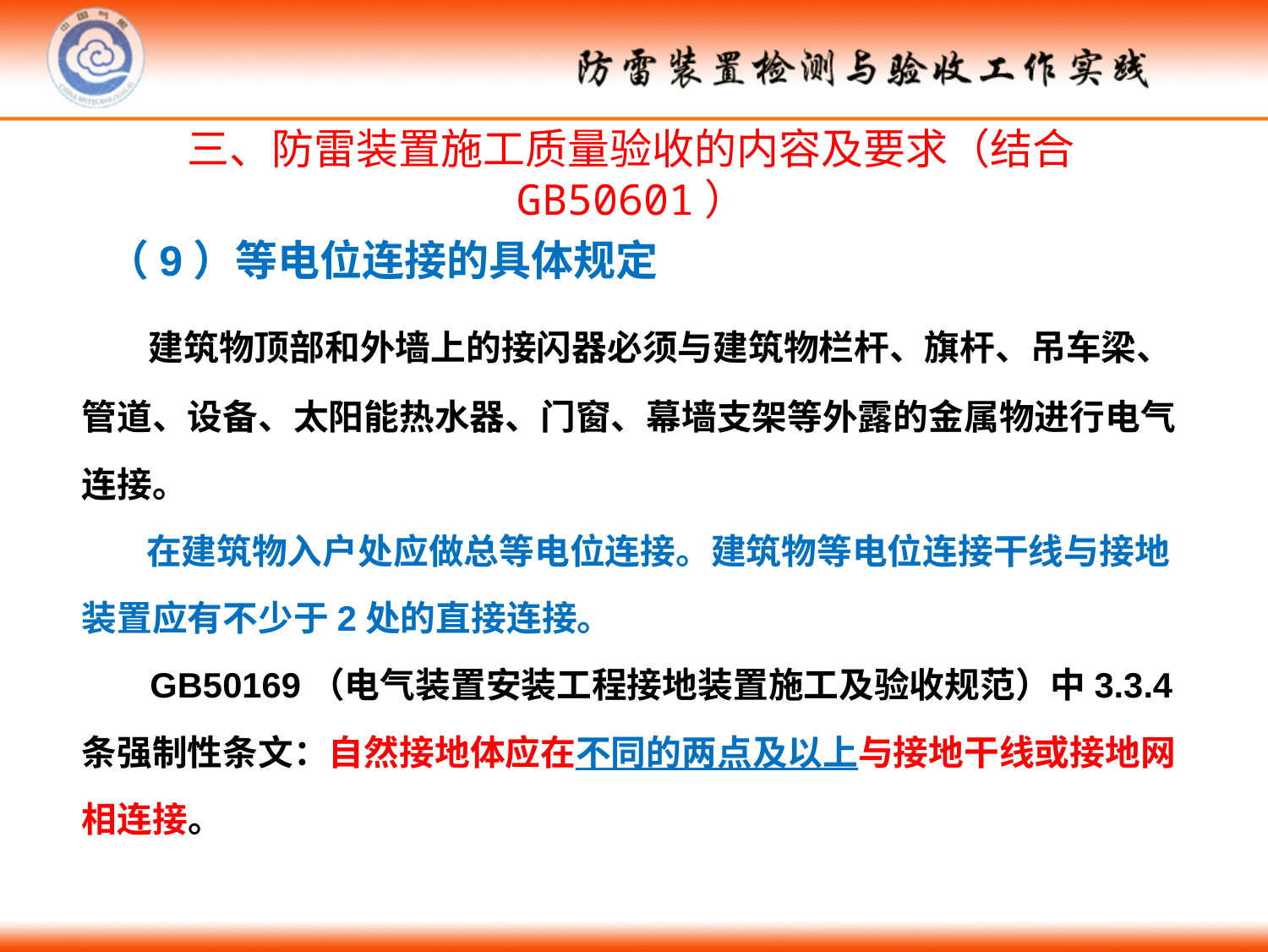

三、防雷装置施工质量验收的内容及要求（结合GB50601）
（9）等电位连接的具体规定
     建筑物顶部和外墙上的接闪器必须与建筑物栏杆、旗杆、吊车梁、管道、设备、太阳能热水器、门窗、幕墙支架等外露的金属物进行电气连接。
       在建筑物入户处应做总等电位连接。建筑物等电位连接干线与接地装置应有不少于2处的直接连接。
       GB50169（电气装置安装工程接地装置施工及验收规范）中3.3.4条强制性条文：自然接地体应在不同的两点及以上与接地干线或接地网相连接。